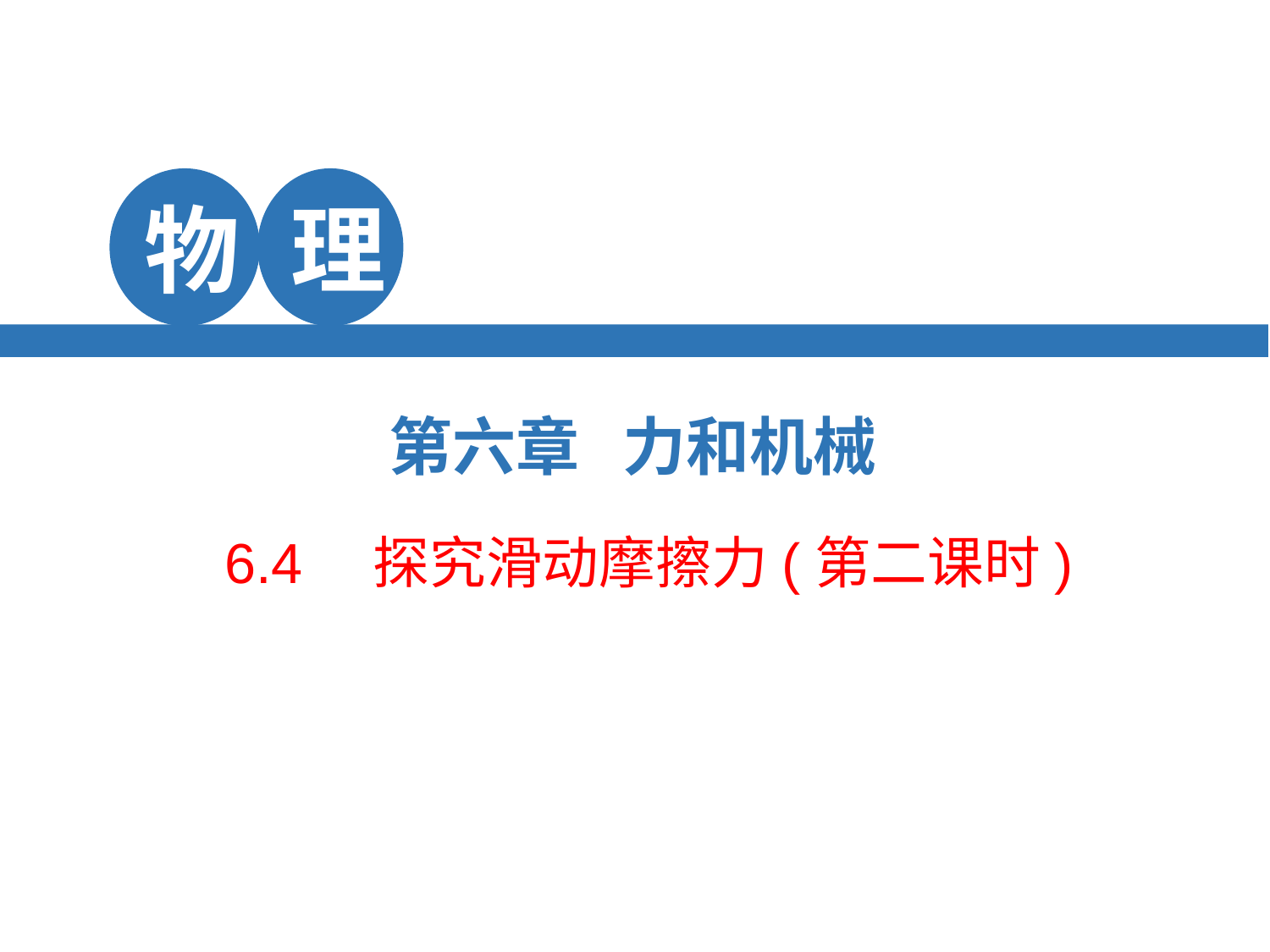

物
理

第六章   力和机械
学  视
  6.4　探究滑动摩擦力(第二课时)